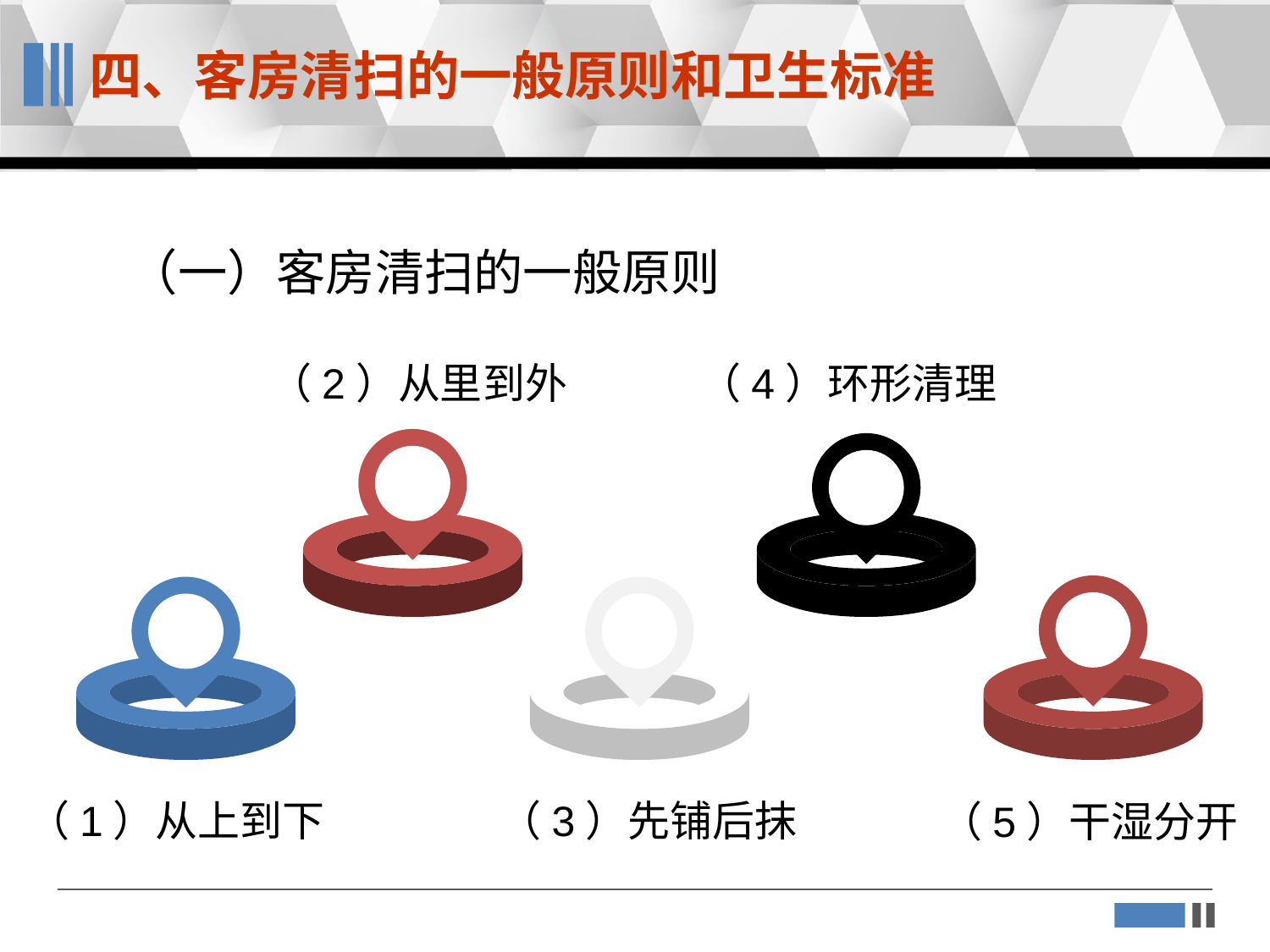

四、客房清扫的一般原则和卫生标准

（一）客房清扫的一般原则
（2）从里到外
（4）环形清理

（3）先铺后抹
（1）从上到下
（5）干湿分开